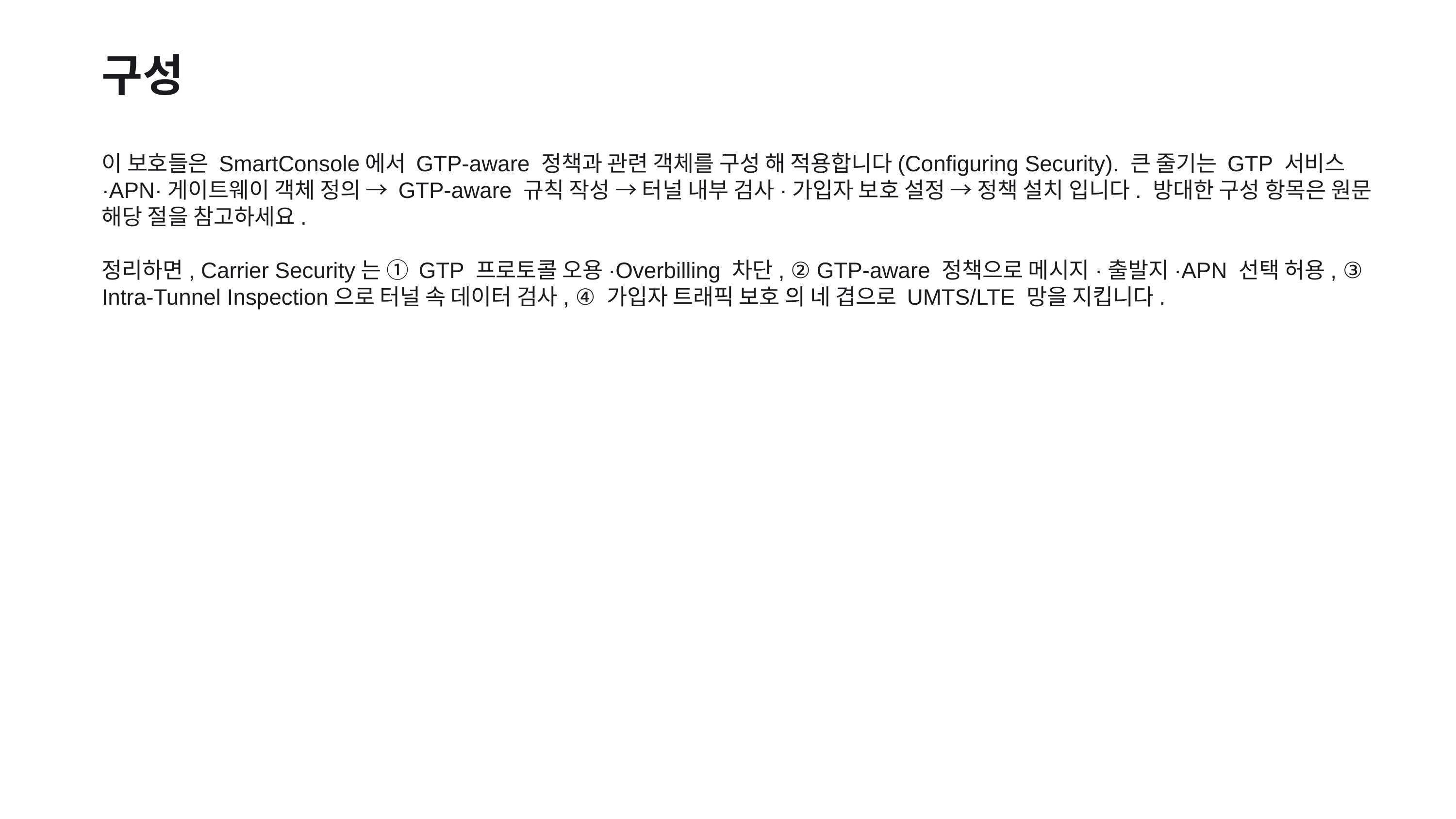

구성
이 보호들은 SmartConsole에서 GTP-aware 정책과 관련 객체를 구성 해 적용합니다(Configuring Security). 큰 줄기는 GTP 서비스·APN·게이트웨이 객체 정의 → GTP-aware 규칙 작성 → 터널 내부 검사·가입자 보호 설정 → 정책 설치 입니다. 방대한 구성 항목은 원문 해당 절을 참고하세요.

정리하면, Carrier Security는 ① GTP 프로토콜 오용·Overbilling 차단, ② GTP-aware 정책으로 메시지·출발지·APN 선택 허용, ③ Intra-Tunnel Inspection으로 터널 속 데이터 검사, ④ 가입자 트래픽 보호 의 네 겹으로 UMTS/LTE 망을 지킵니다.